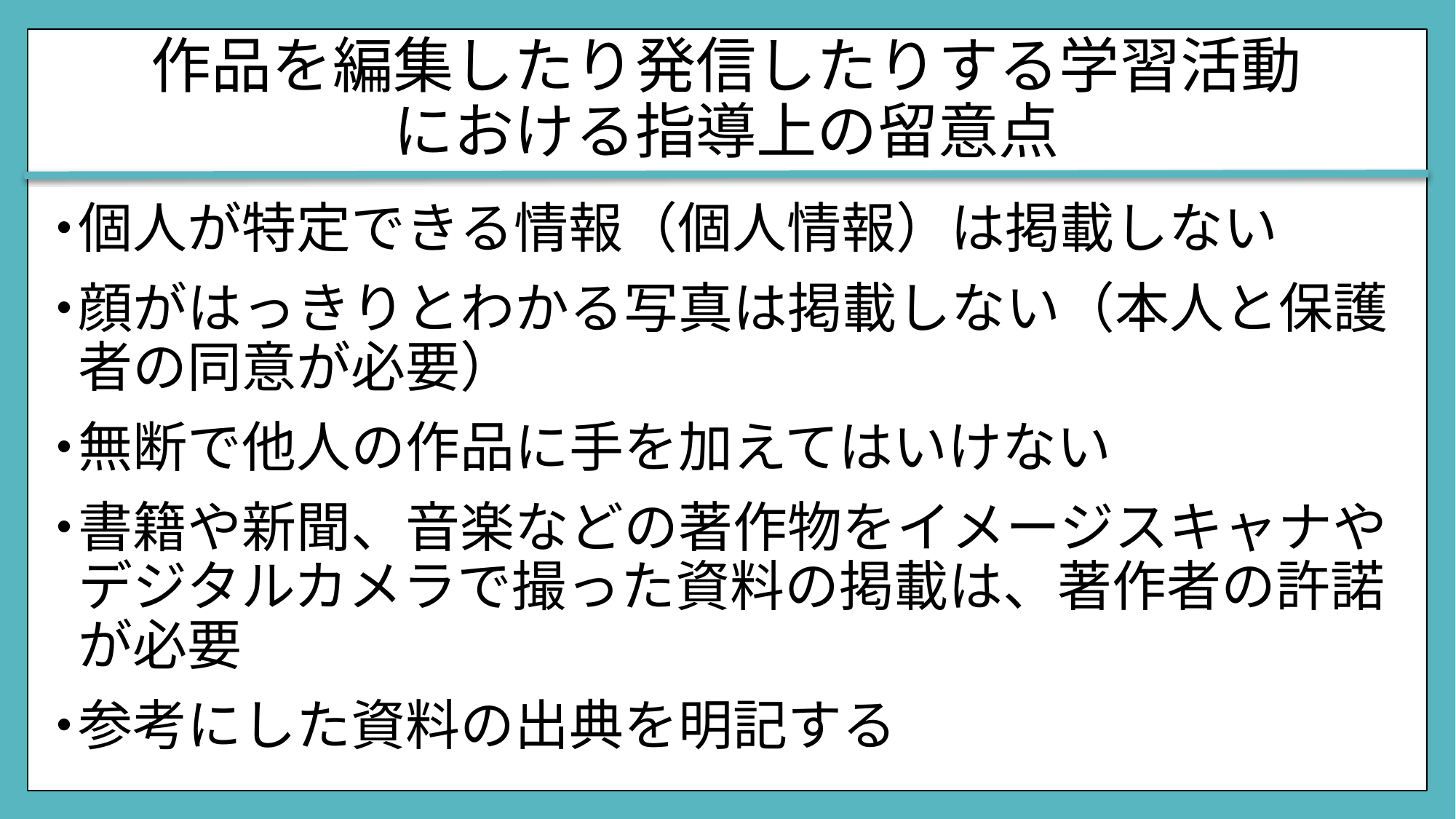

# 作品を編集したり発信したりする学習活動 における指導上の留意点
個人が特定できる情報（個人情報）は掲載しない
顔がはっきりとわかる写真は掲載しない（本人と保護者の同意が必要）
無断で他人の作品に手を加えてはいけない
書籍や新聞、音楽などの著作物をイメージスキャナやデジタルカメラで撮った資料の掲載は、著作者の許諾が必要
参考にした資料の出典を明記する